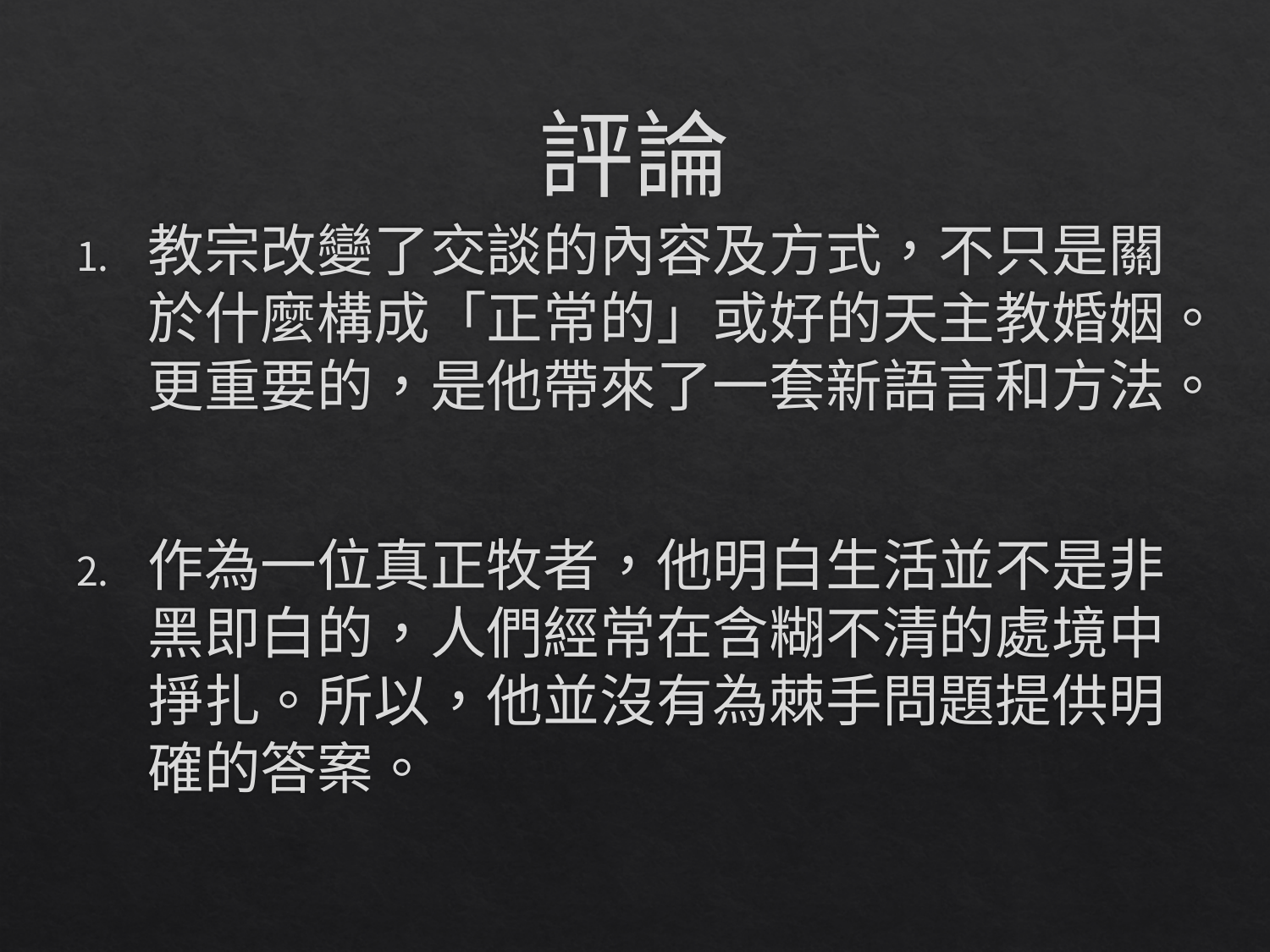

# 評論
教宗改變了交談的內容及方式，不只是關於什麼構成「正常的」或好的天主教婚姻。更重要的，是他帶來了一套新語言和方法。

作為一位真正牧者，他明白生活並不是非黑即白的，人們經常在含糊不清的處境中掙扎。所以，他並沒有為棘手問題提供明確的答案。